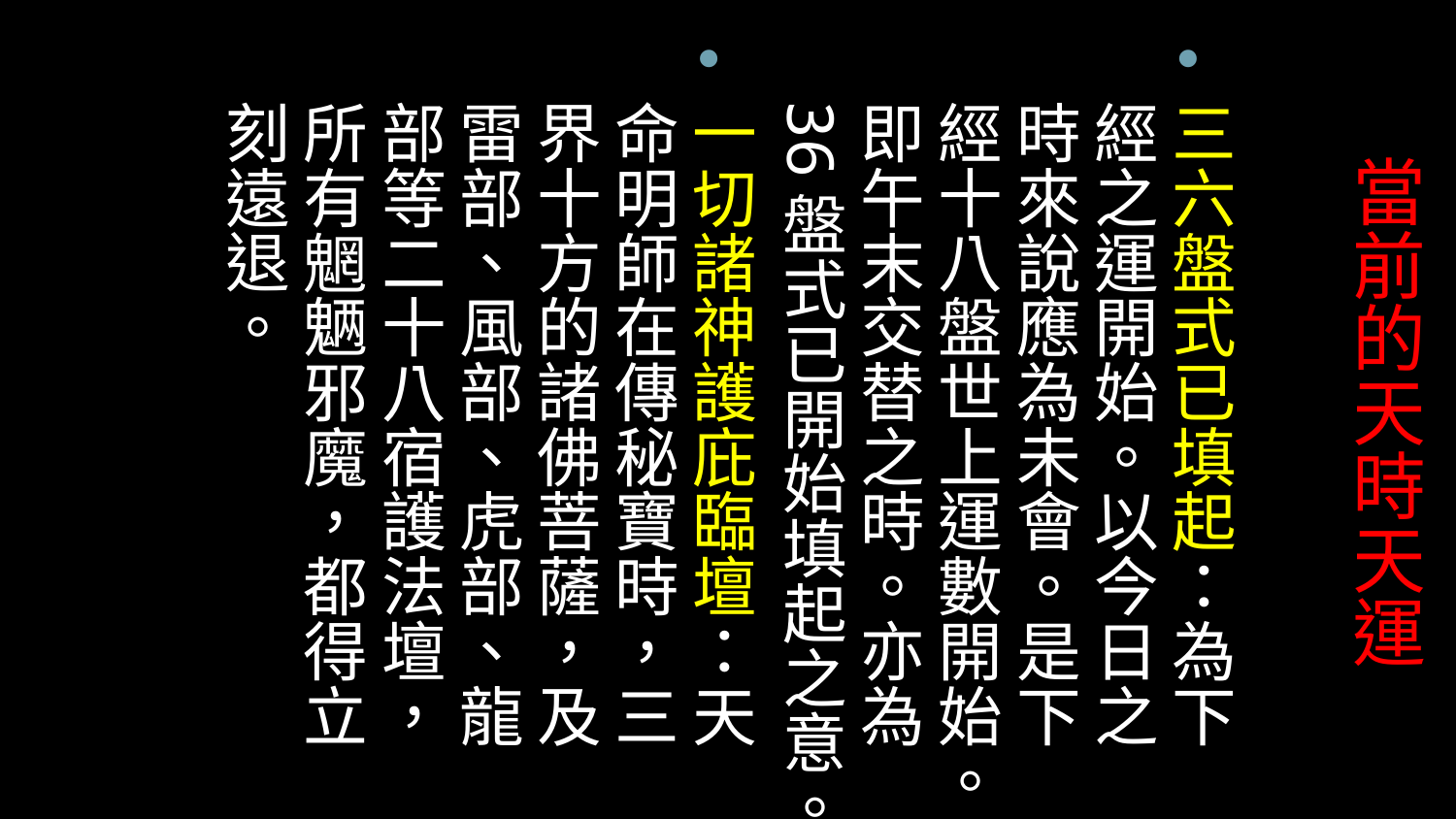

# 當前的天時天運
三六盤式已填起：為下經之運開始。以今日之時來說應為未會。是下經十八盤世上運數開始。即午末交替之時。亦為36盤式已開始填起之意。
一切諸神護庇臨壇：天命明師在傳秘寶時，三界十方的諸佛菩薩，及雷部、風部、虎部、龍部等二十八宿護法壇，所有魍魉邪魔，都得立刻遠退。